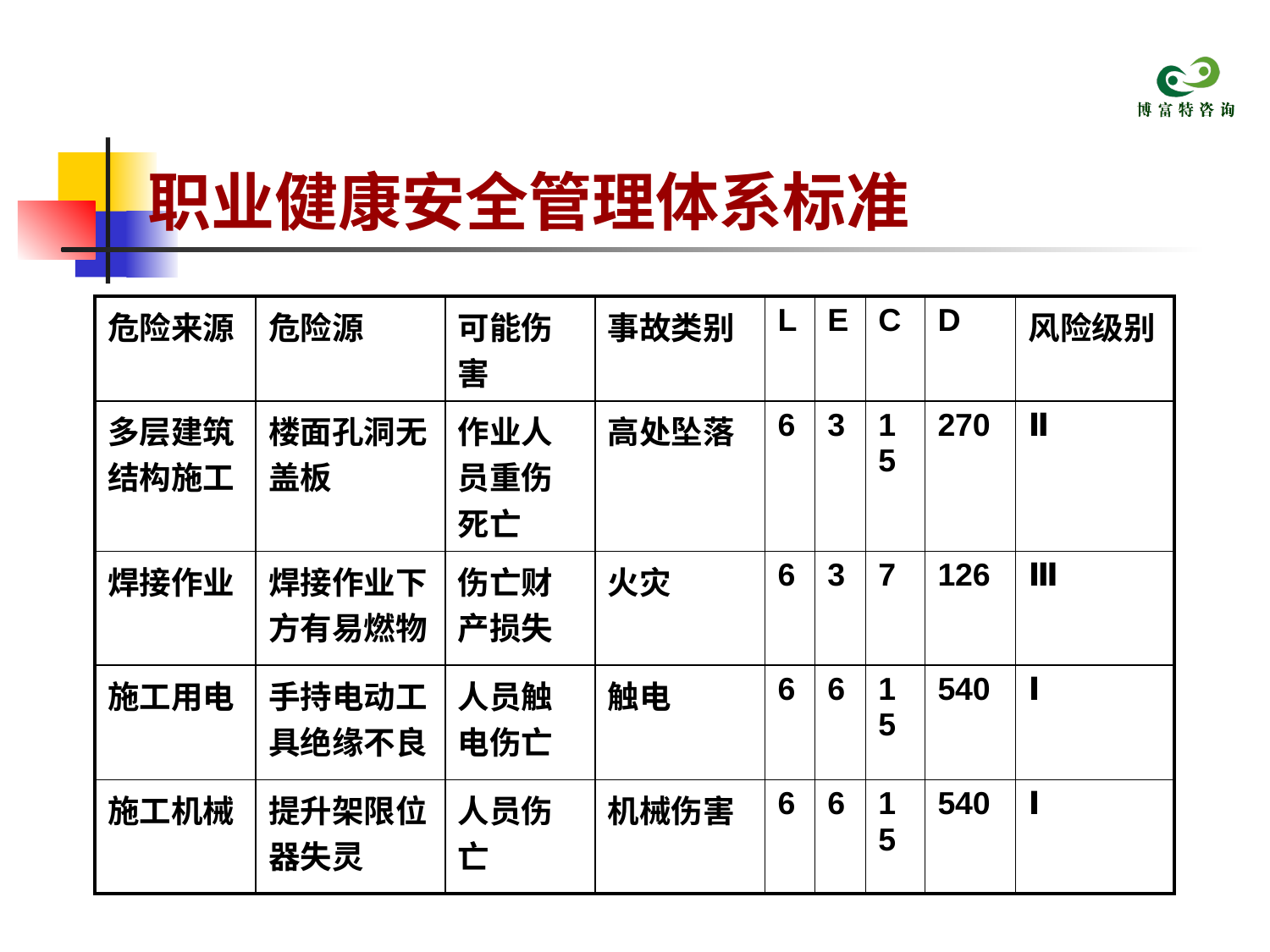

# 职业健康安全管理体系标准
| 危险来源 | 危险源 | 可能伤害 | 事故类别 | L | E | C | D | 风险级别 |
| --- | --- | --- | --- | --- | --- | --- | --- | --- |
| 多层建筑结构施工 | 楼面孔洞无盖板 | 作业人员重伤死亡 | 高处坠落 | 6 | 3 | 15 | 270 | Ⅱ |
| 焊接作业 | 焊接作业下方有易燃物 | 伤亡财产损失 | 火灾 | 6 | 3 | 7 | 126 | Ⅲ |
| 施工用电 | 手持电动工具绝缘不良 | 人员触电伤亡 | 触电 | 6 | 6 | 15 | 540 | Ⅰ |
| 施工机械 | 提升架限位器失灵 | 人员伤亡 | 机械伤害 | 6 | 6 | 15 | 540 | Ⅰ |
56